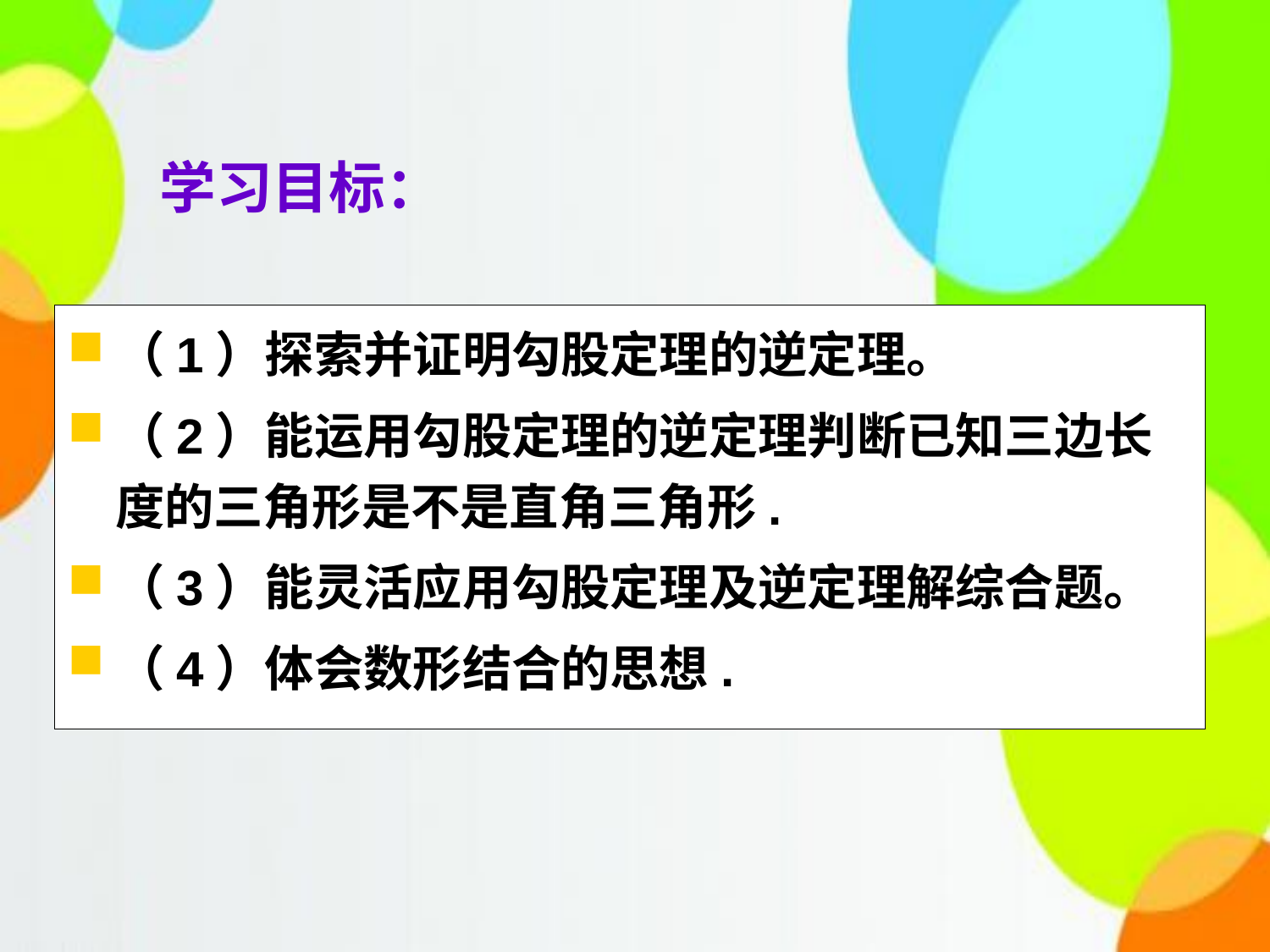

学习目标：
（1）探索并证明勾股定理的逆定理。
（2）能运用勾股定理的逆定理判断已知三边长度的三角形是不是直角三角形.
（3）能灵活应用勾股定理及逆定理解综合题。
（4）体会数形结合的思想.